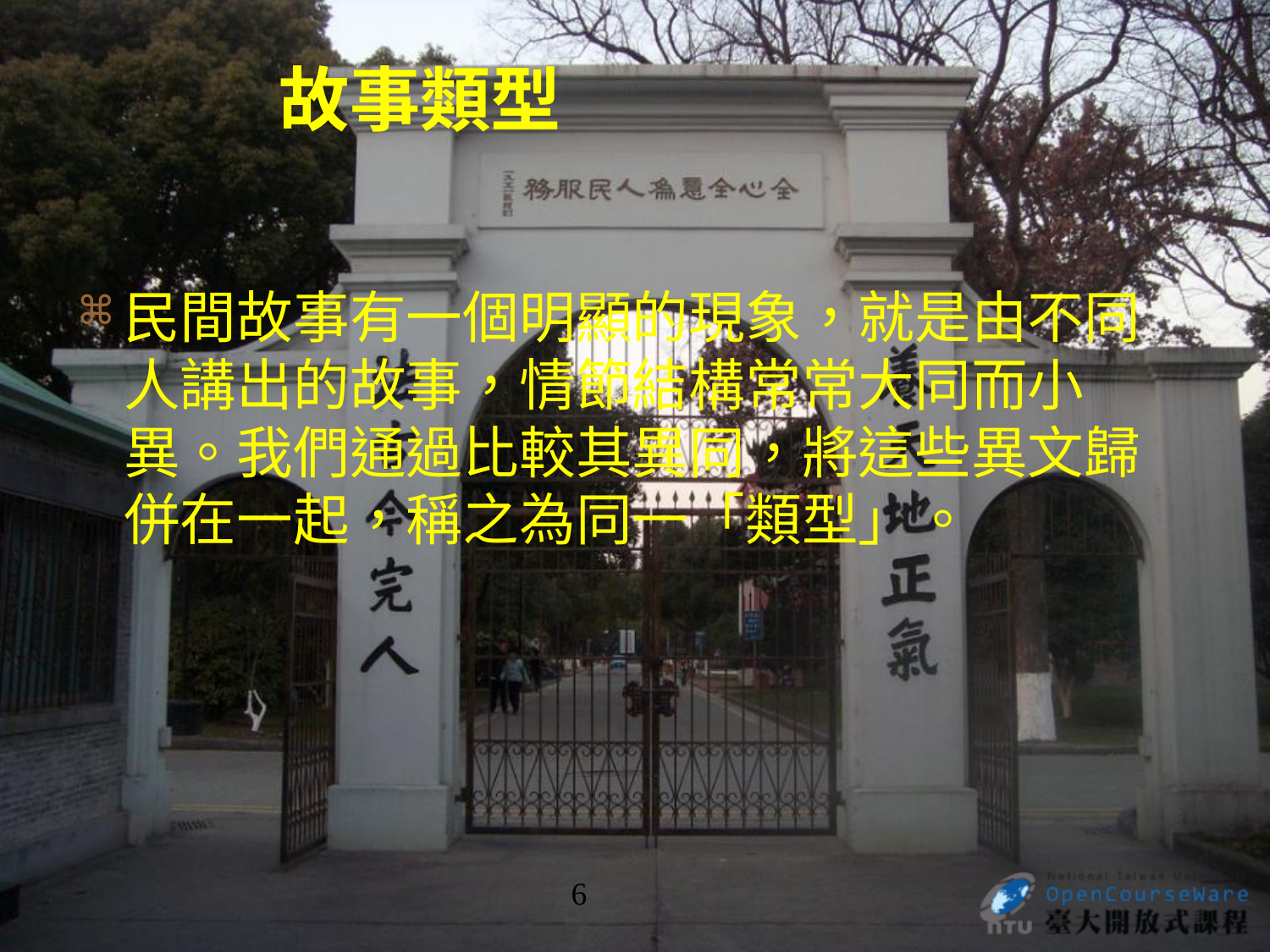

# 故事類型
民間故事有一個明顯的現象，就是由不同人講出的故事，情節結構常常大同而小異。我們通過比較其異同，將這些異文歸併在一起，稱之為同一「類型」。
6